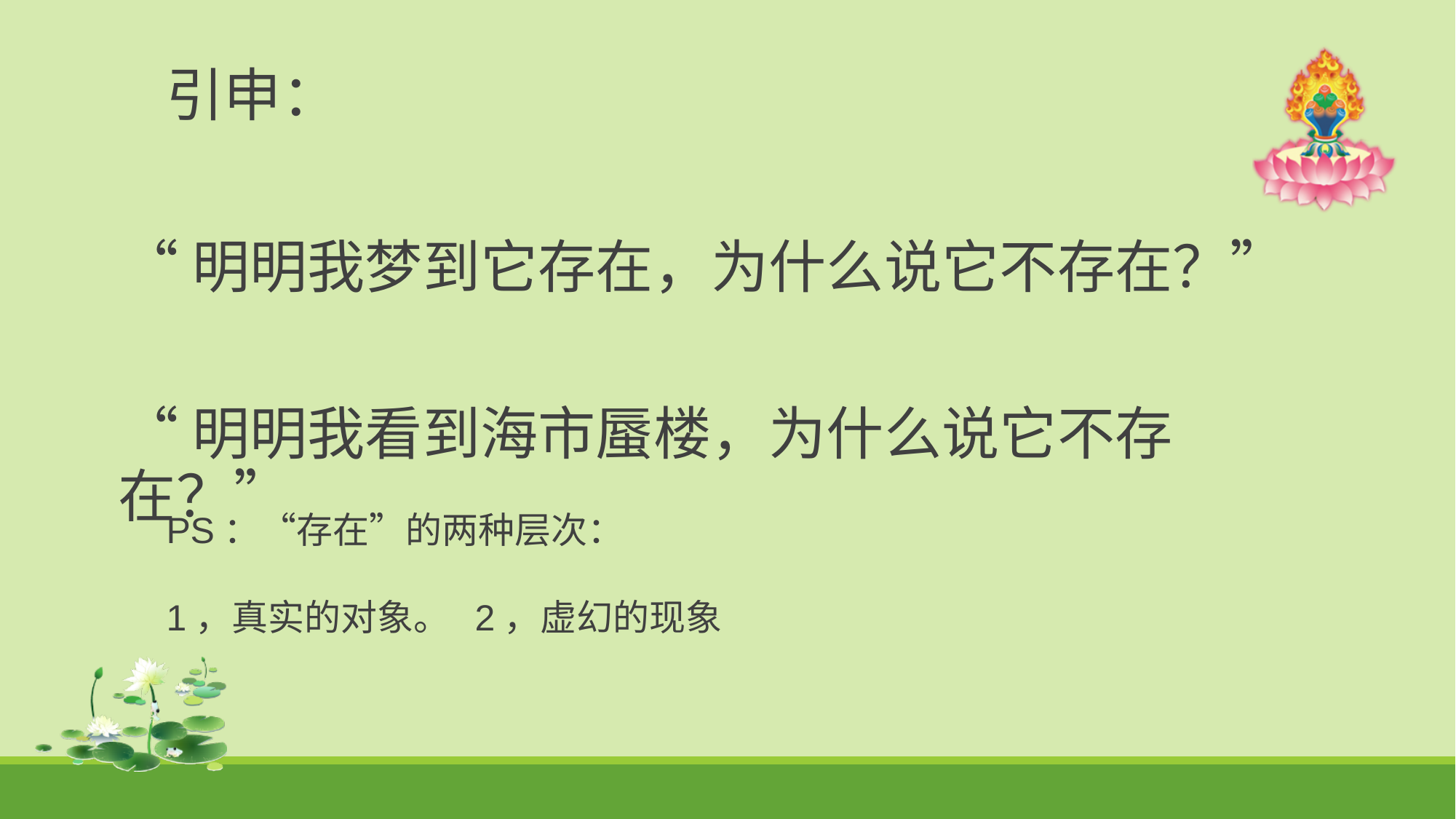

引申：

“明明我梦到它存在，为什么说它不存在？”

“明明我看到海市蜃楼，为什么说它不存在？”

PS：“存在”的两种层次：

1，真实的对象。  2，虚幻的现象